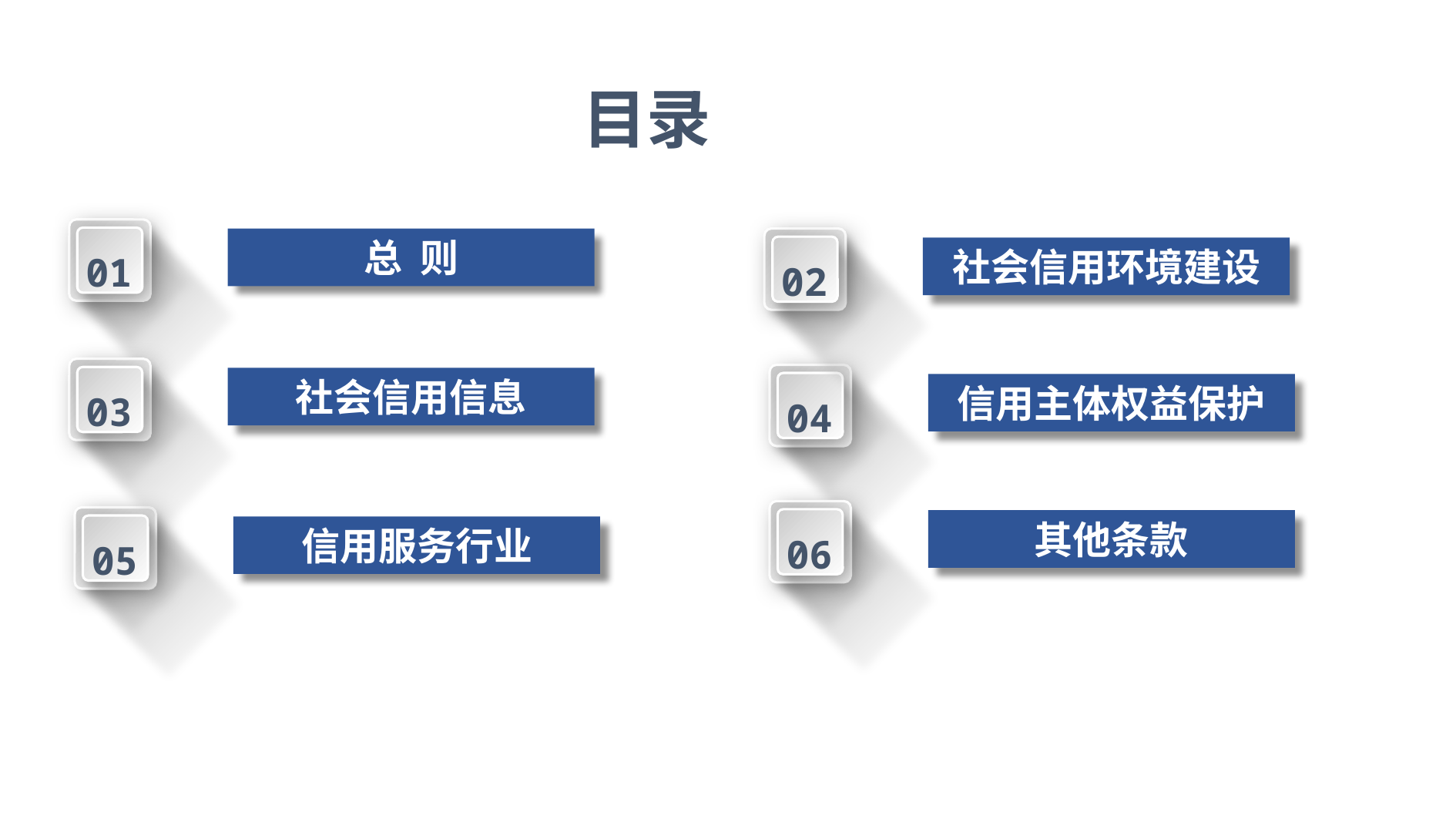

目录

01
总  则

02
社会信用环境建设

03
社会信用信息

04
信用主体权益保护

06
其他条款

05
信用服务行业